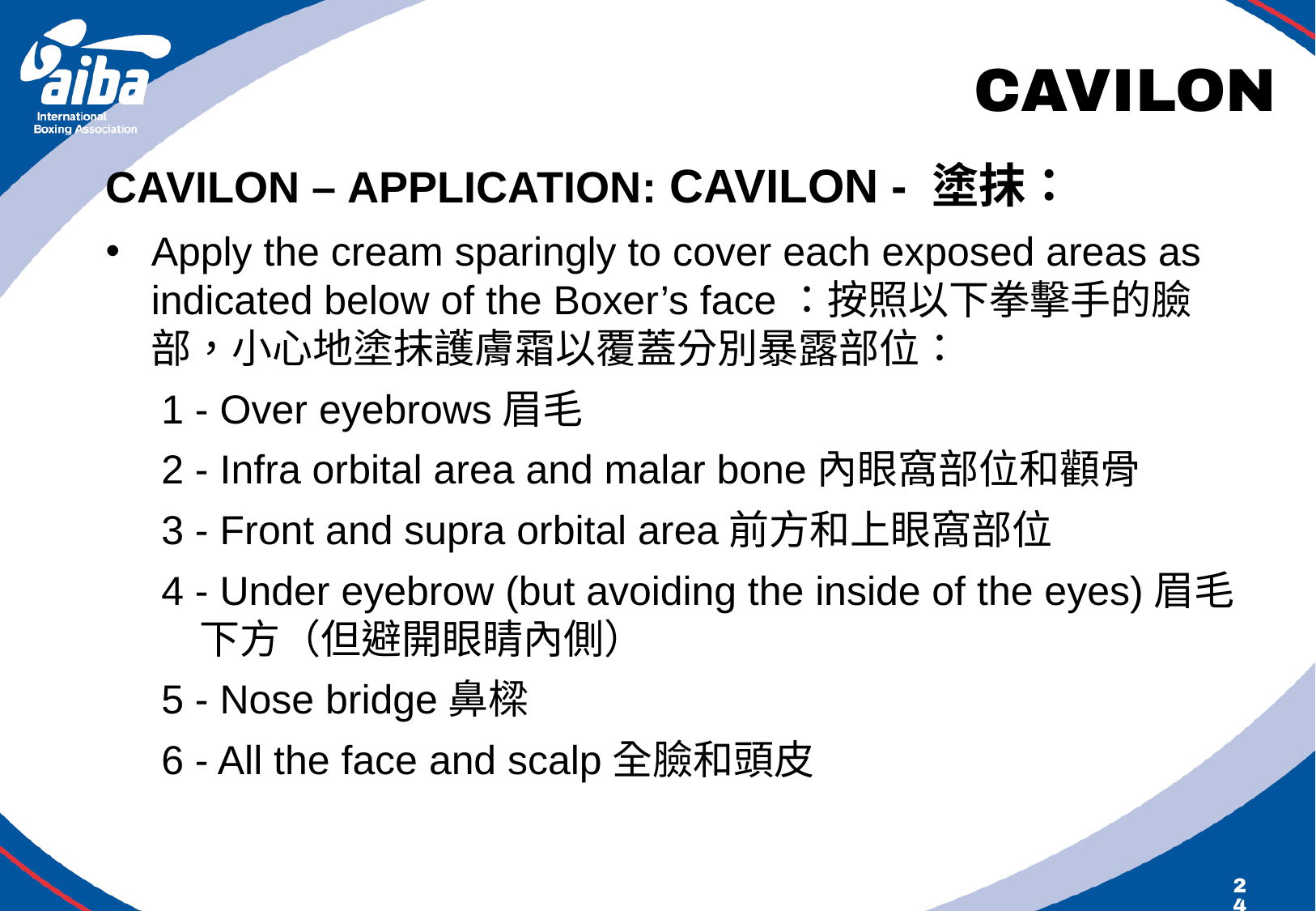

# CAVILON
CAVILON – APPLICATION: CAVILON - 塗抹：
Apply the cream sparingly to cover each exposed areas as indicated below of the Boxer’s face：按照以下拳擊手的臉部，小心地塗抹護膚霜以覆蓋分別暴露部位：
1 - Over eyebrows眉毛
2 - Infra orbital area and malar bone內眼窩部位和顴骨
3 - Front and supra orbital area前方和上眼窩部位
4 - Under eyebrow (but avoiding the inside of the eyes)眉毛下方（但避開眼睛內側）
5 - Nose bridge鼻樑
6 - All the face and scalp全臉和頭皮

247